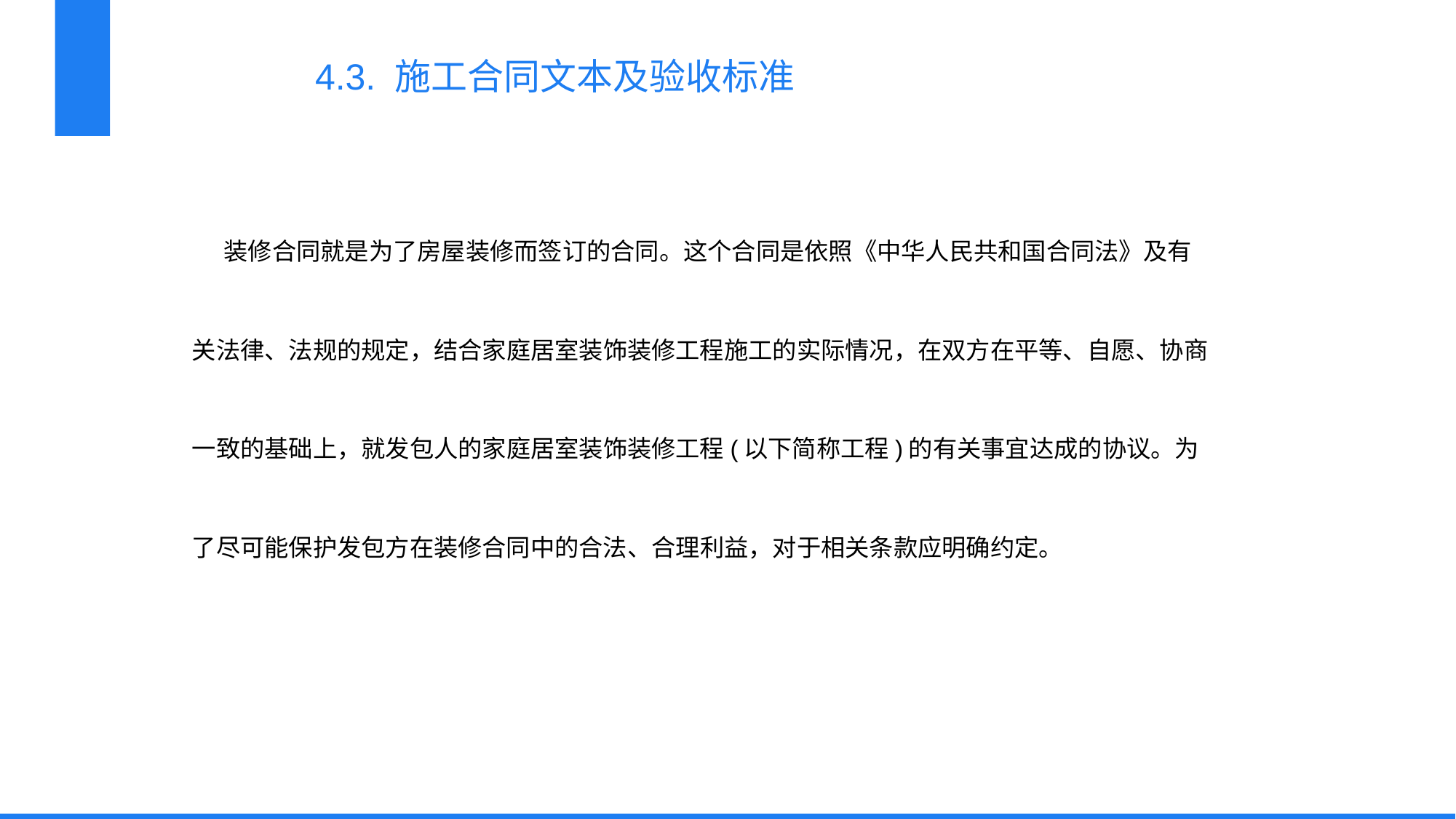

4.3. 施工合同文本及验收标准
装修合同就是为了房屋装修而签订的合同。这个合同是依照《中华人民共和国合同法》及有关法律、法规的规定，结合家庭居室装饰装修工程施工的实际情况，在双方在平等、自愿、协商一致的基础上，就发包人的家庭居室装饰装修工程(以下简称工程)的有关事宜达成的协议。为了尽可能保护发包方在装修合同中的合法、合理利益，对于相关条款应明确约定。